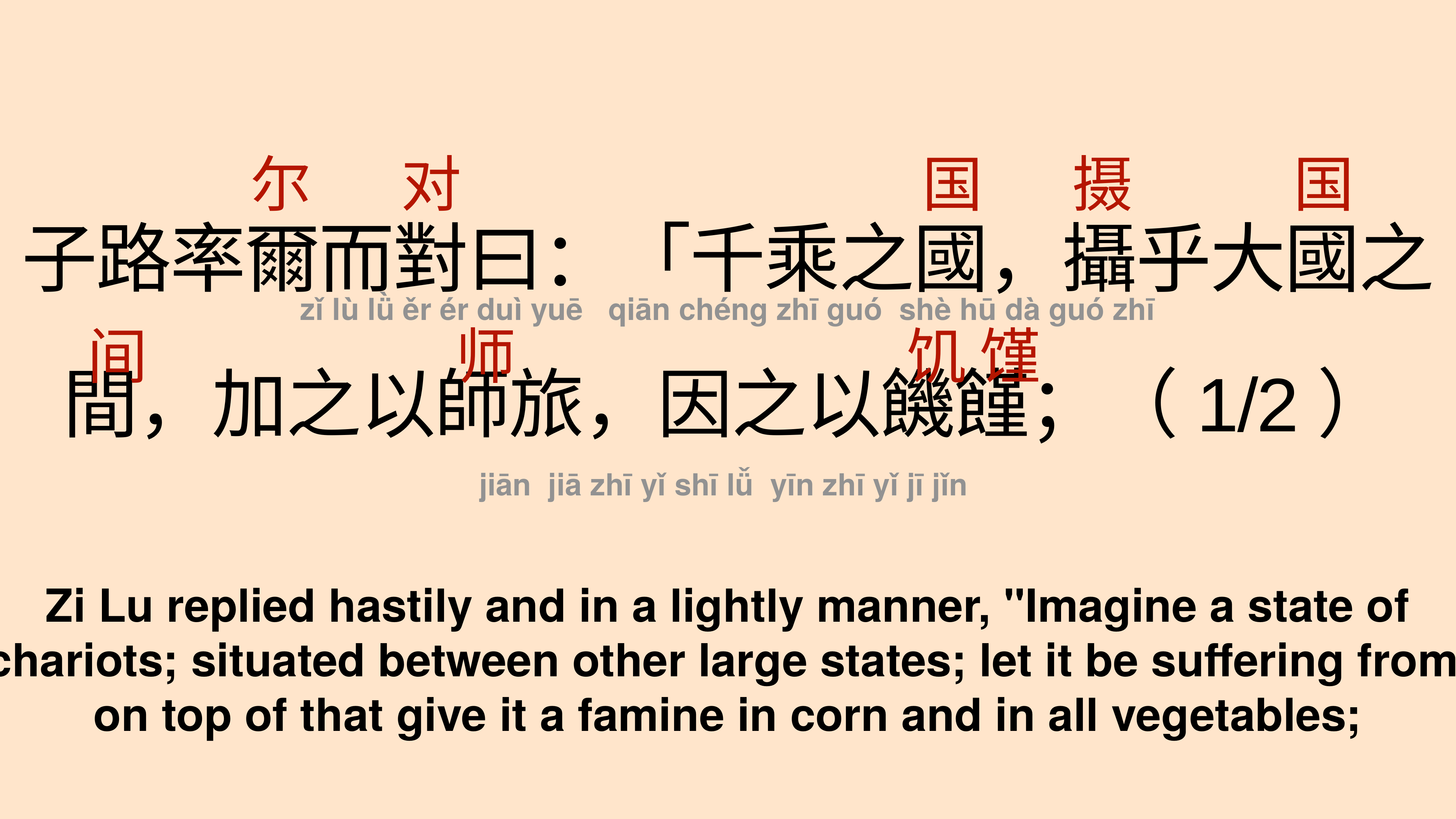

尔
对
国
摄
国
子路率爾而對曰：「千乘之國，攝乎大國之

間，加之以師旅，因之以饑饉；（1/2）
zǐ lù lǜ ěr ér duì yuē   qiān chéng zhī guó  shè hū dà guó zhī
间
师
饥
馑
jiān  jiā zhī yǐ shī lǚ  yīn zhī yǐ jī jǐn
Zi Lu replied hastily and in a lightly manner, "Imagine a state of
ten thousand chariots; situated between other large states; let it be suffering from invaders; and on top of that give it a famine in corn and in all vegetables;